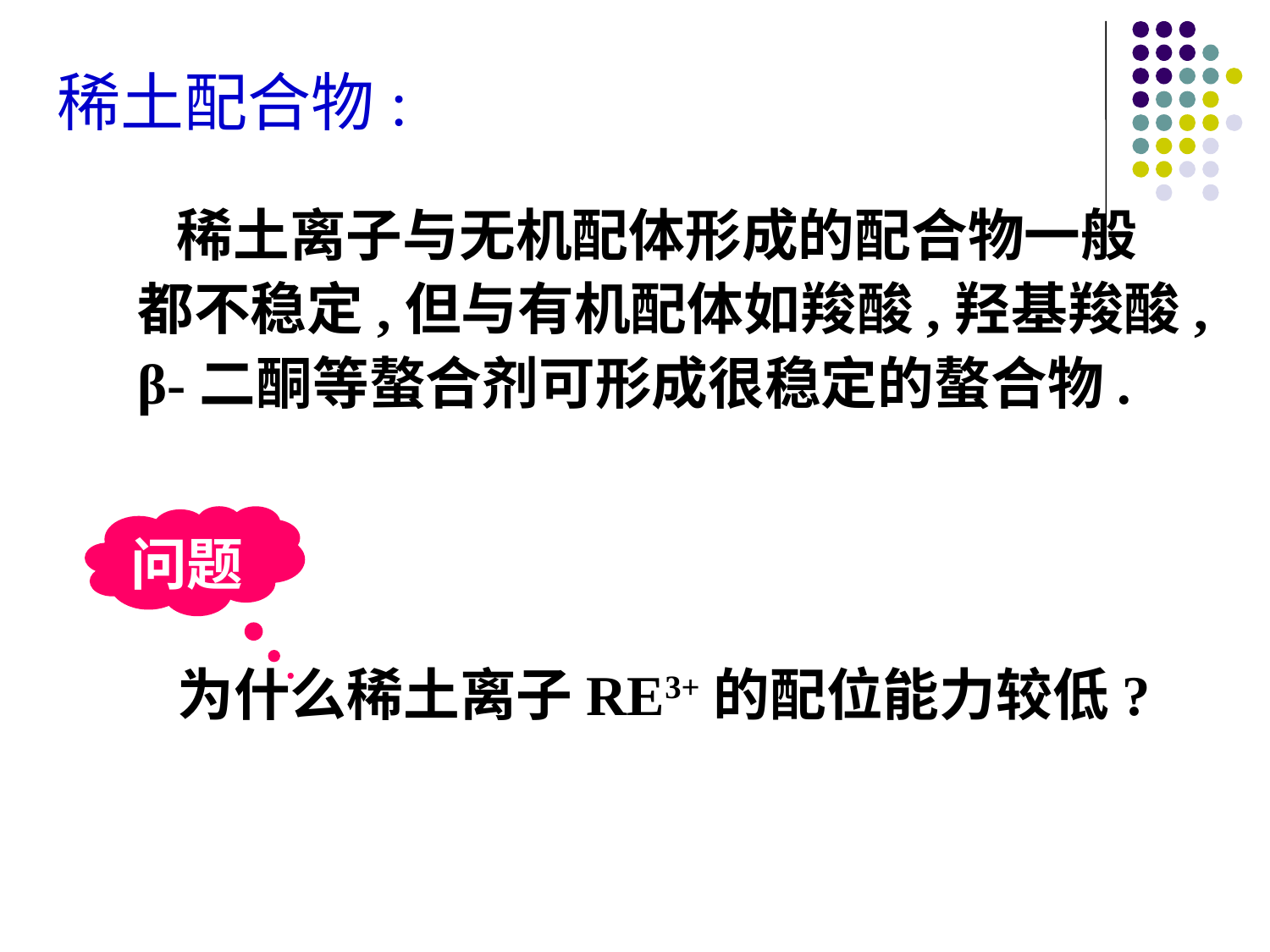

稀土配合物:
  稀土离子与无机配体形成的配合物一般都不稳定,但与有机配体如羧酸,羟基羧酸,β-二酮等螯合剂可形成很稳定的螯合物.
问题
为什么稀土离子RE3+的配位能力较低?